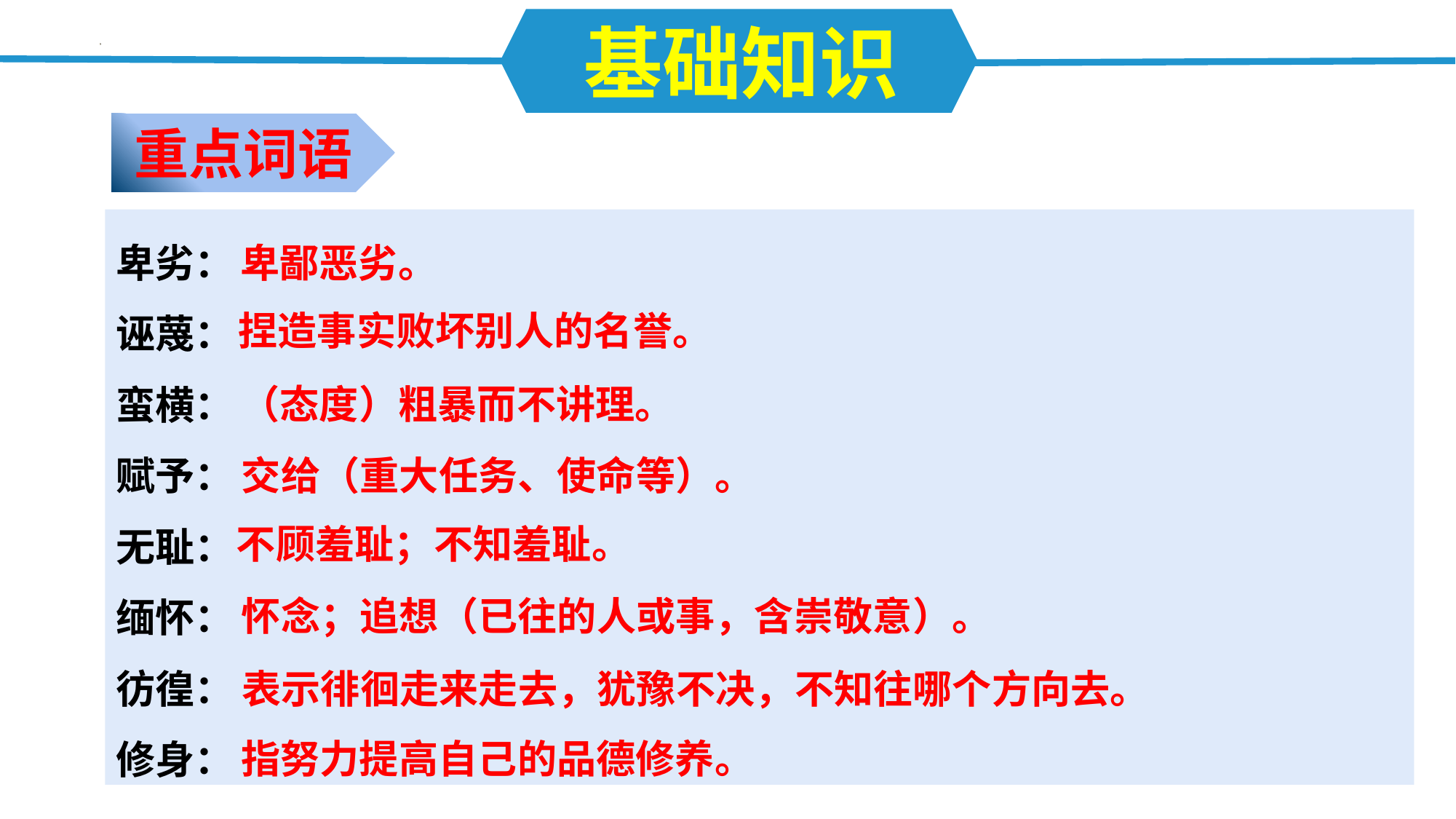

基础知识

重点词语
卑劣：
诬蔑：
蛮横：
赋予：
无耻：
缅怀：
彷徨：
修身：
卑鄙恶劣。
捏造事实败坏别人的名誉。
（态度）粗暴而不讲理。
交给（重大任务、使命等）。
不顾羞耻；不知羞耻。
怀念；追想（已往的人或事，含崇敬意）。
表示徘徊走来走去，犹豫不决，不知往哪个方向去。
指努力提高自己的品德修养。